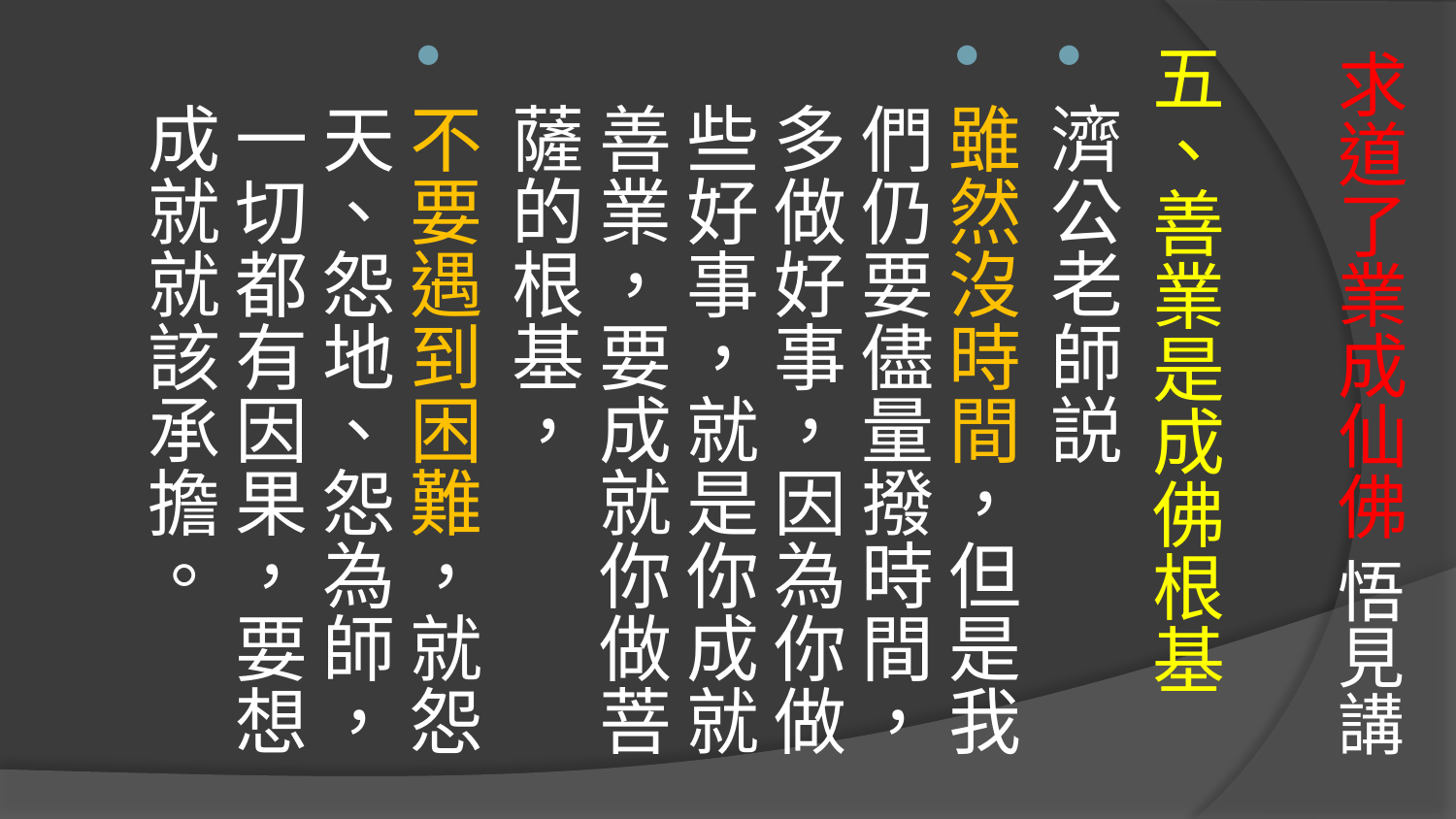

# 求道了業成仙佛 悟見講
五、善業是成佛根基
濟公老師説
雖然沒時間，但是我們仍要儘量撥時間，多做好事，因為你做些好事，就是你成就善業，要成就你做菩薩的根基，
不要遇到困難，就怨天、怨地、怨為師，一切都有因果，要想成就就該承擔。